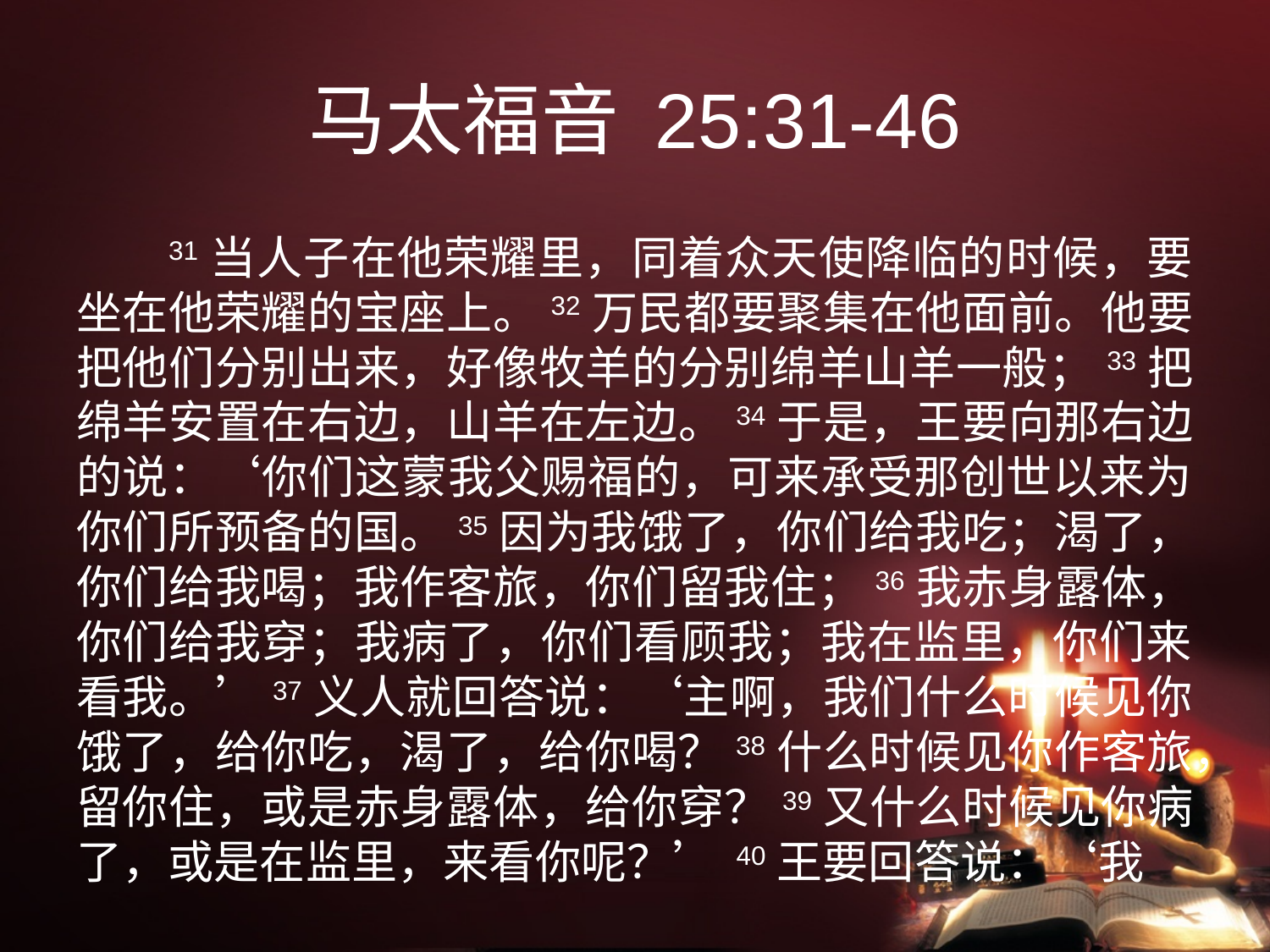

# 马太福音 25:31-46
           31当人子在他荣耀里，同着众天使降临的时候，要坐在他荣耀的宝座上。32万民都要聚集在他面前。他要把他们分别出来，好像牧羊的分别绵羊山羊一般；33把绵羊安置在右边，山羊在左边。34于是，王要向那右边的说：‘你们这蒙我父赐福的，可来承受那创世以来为你们所预备的国。35因为我饿了，你们给我吃；渴了，你们给我喝；我作客旅，你们留我住；36我赤身露体，你们给我穿；我病了，你们看顾我；我在监里，你们来看我。’37义人就回答说：‘主啊，我们什么时候见你饿了，给你吃，渴了，给你喝？38什么时候见你作客旅，留你住，或是赤身露体，给你穿？39又什么时候见你病了，或是在监里，来看你呢？’ 40王要回答说：‘我